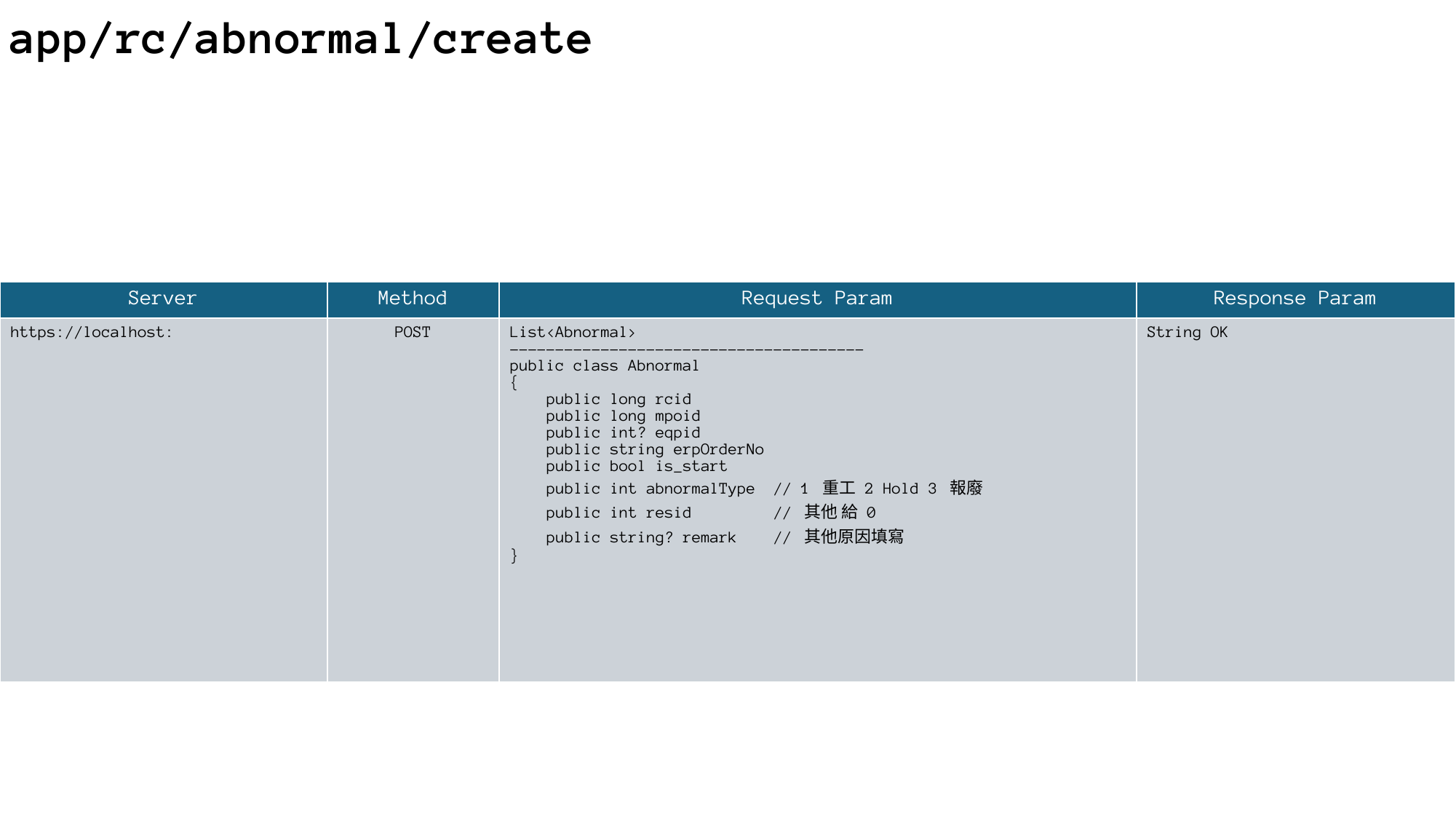

app/rc/abnormal/create
| Server | Method | Request Param | Response Param |
| --- | --- | --- | --- |
| https://localhost: | POST | List<Abnormal> --------------------------------------- public class Abnormal { public long rcid public long mpoid public int? eqpid public string erpOrderNo public bool is\_start public int abnormalType // 1 重工 2 Hold 3 報廢 public int resid // 其他 給 0 public string? remark // 其他原因填寫 } | String OK |